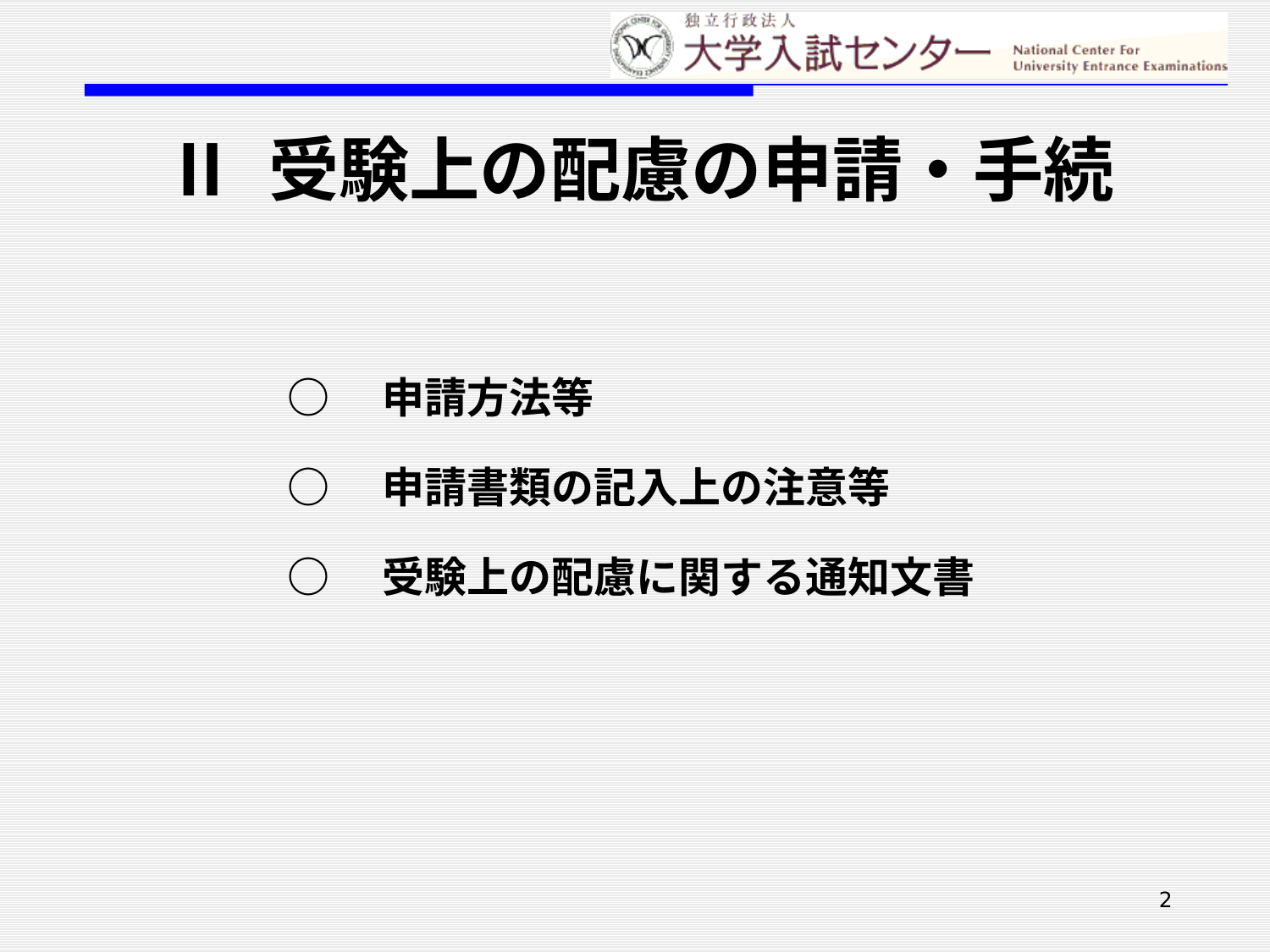

Ⅱ 受験上の配慮の申請・手続
○　申請方法等
○　申請書類の記入上の注意等
○　受験上の配慮に関する通知文書
2